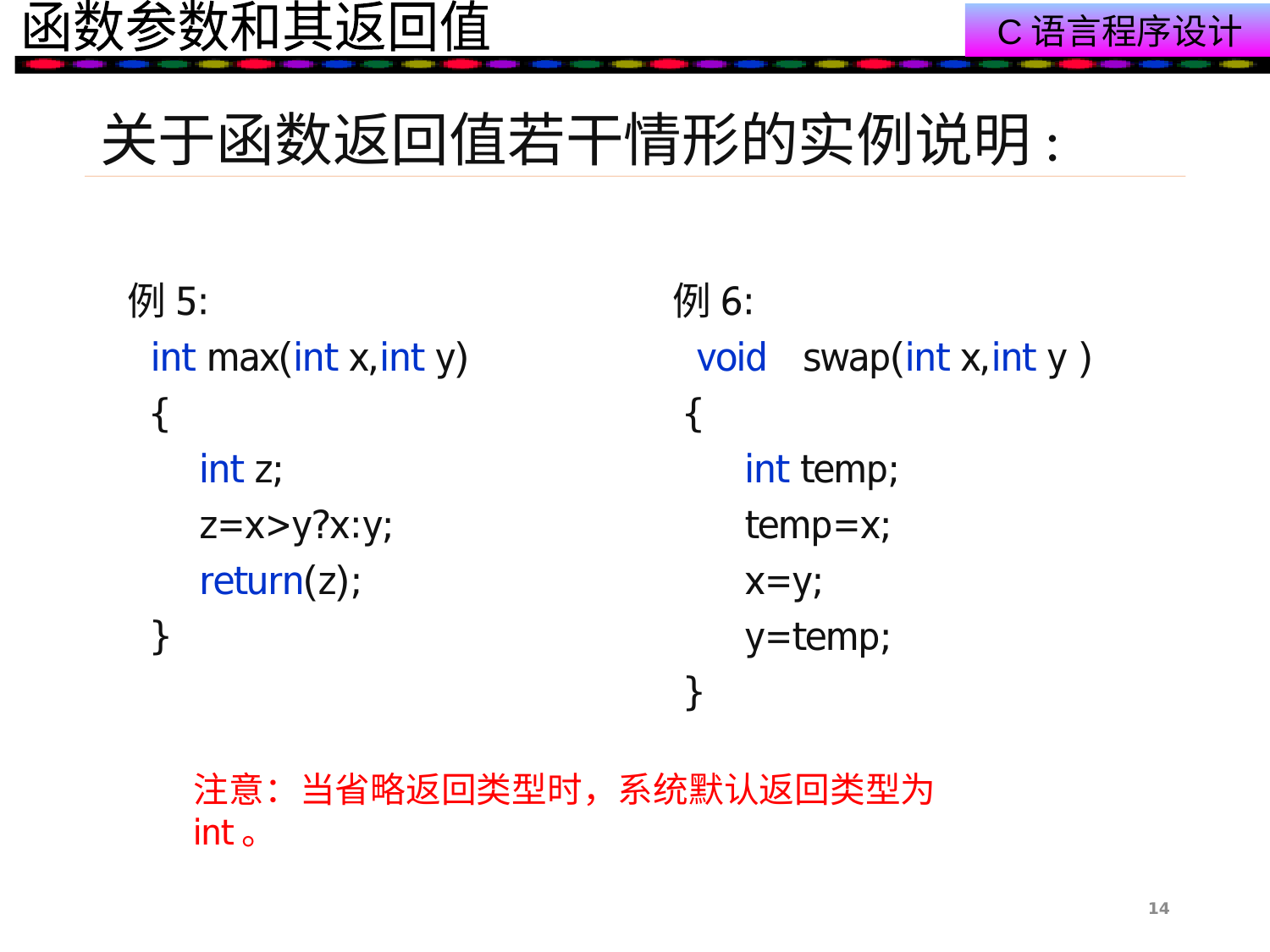

# 关于函数返回值若干情形的实例说明:
例6:
  void   swap(int x,int y )
 {
      int temp;
      temp=x;
      x=y;
      y=temp;
 }
例5:
  int max(int x,int y)
  {
      int z;
      z=x>y?x:y;
      return(z);
  }

注意：当省略返回类型时，系统默认返回类型为int。
14